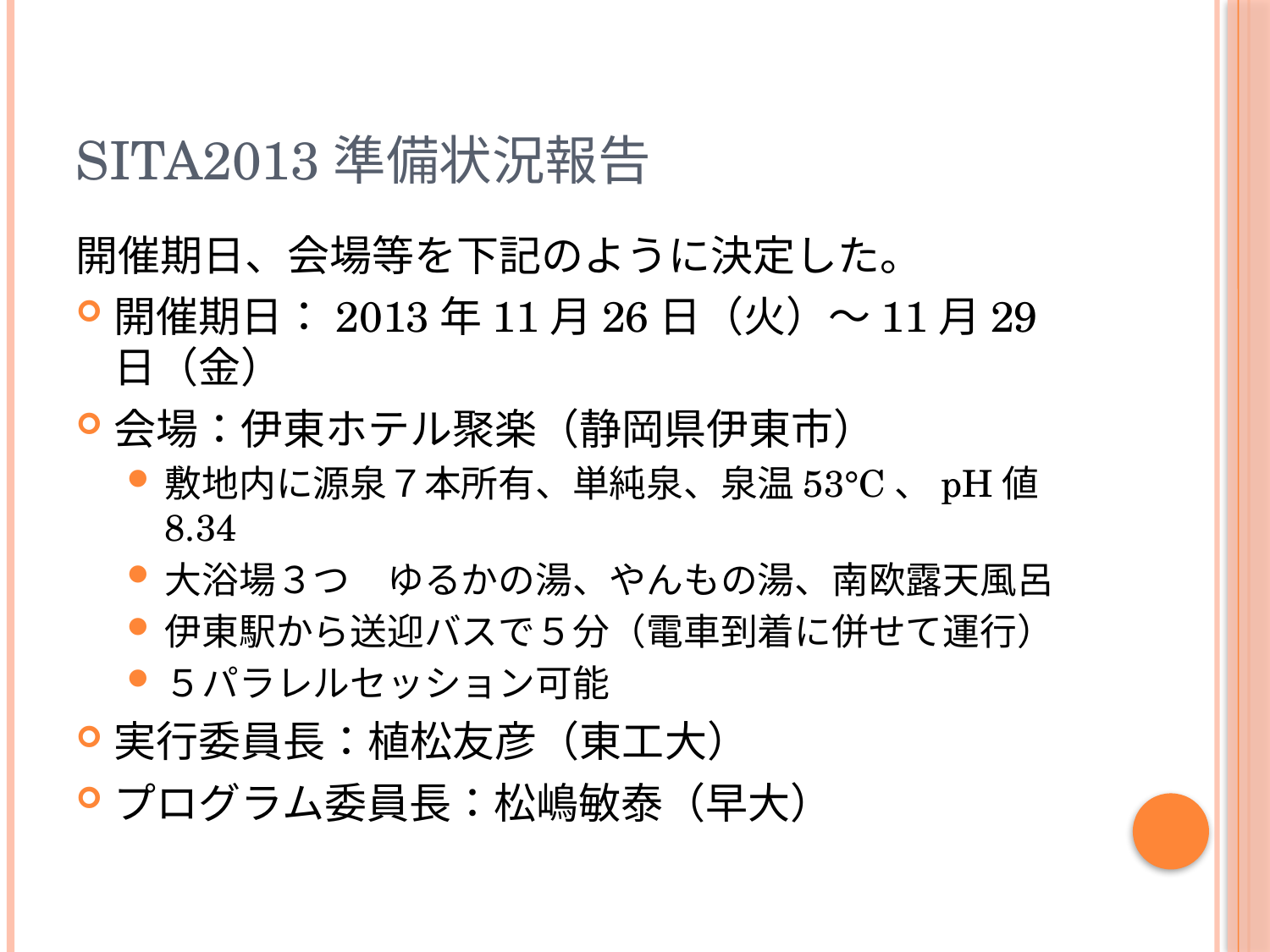

# SITA2013準備状況報告
開催期日、会場等を下記のように決定した。
開催期日：2013年11月26日（火）〜11月29日（金）
会場：伊東ホテル聚楽（静岡県伊東市）
敷地内に源泉７本所有、単純泉、泉温53°C、pH値8.34
大浴場３つ　ゆるかの湯、やんもの湯、南欧露天風呂
伊東駅から送迎バスで５分（電車到着に併せて運行）
５パラレルセッション可能
実行委員長：植松友彦（東工大）
プログラム委員長：松嶋敏泰（早大）